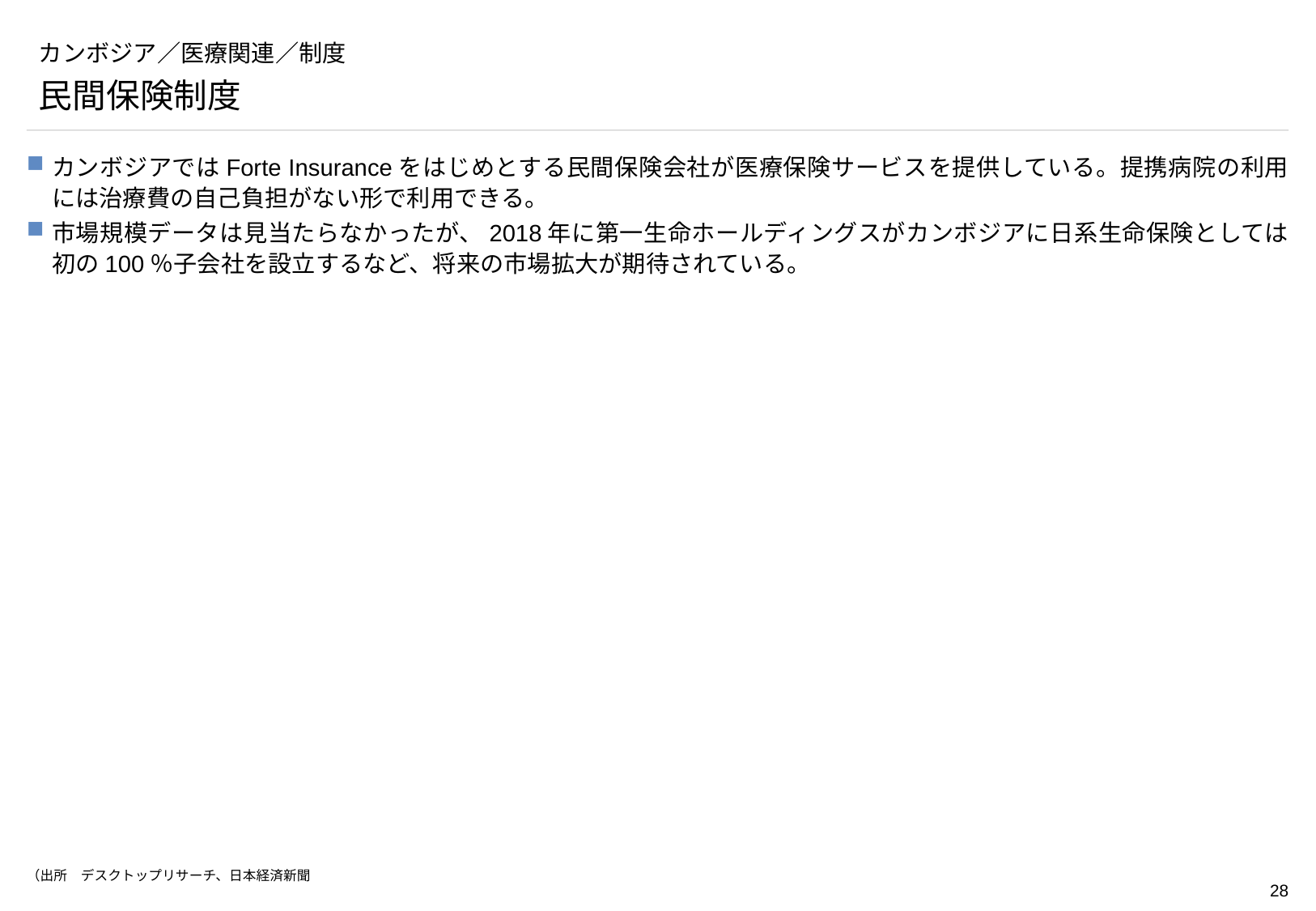

# カンボジア／医療関連／制度
民間保険制度
カンボジアではForte Insuranceをはじめとする民間保険会社が医療保険サービスを提供している。提携病院の利用には治療費の自己負担がない形で利用できる。
市場規模データは見当たらなかったが、2018年に第一生命ホールディングスがカンボジアに日系生命保険としては初の100％子会社を設立するなど、将来の市場拡大が期待されている。

（出所　デスクトップリサーチ、日本経済新聞